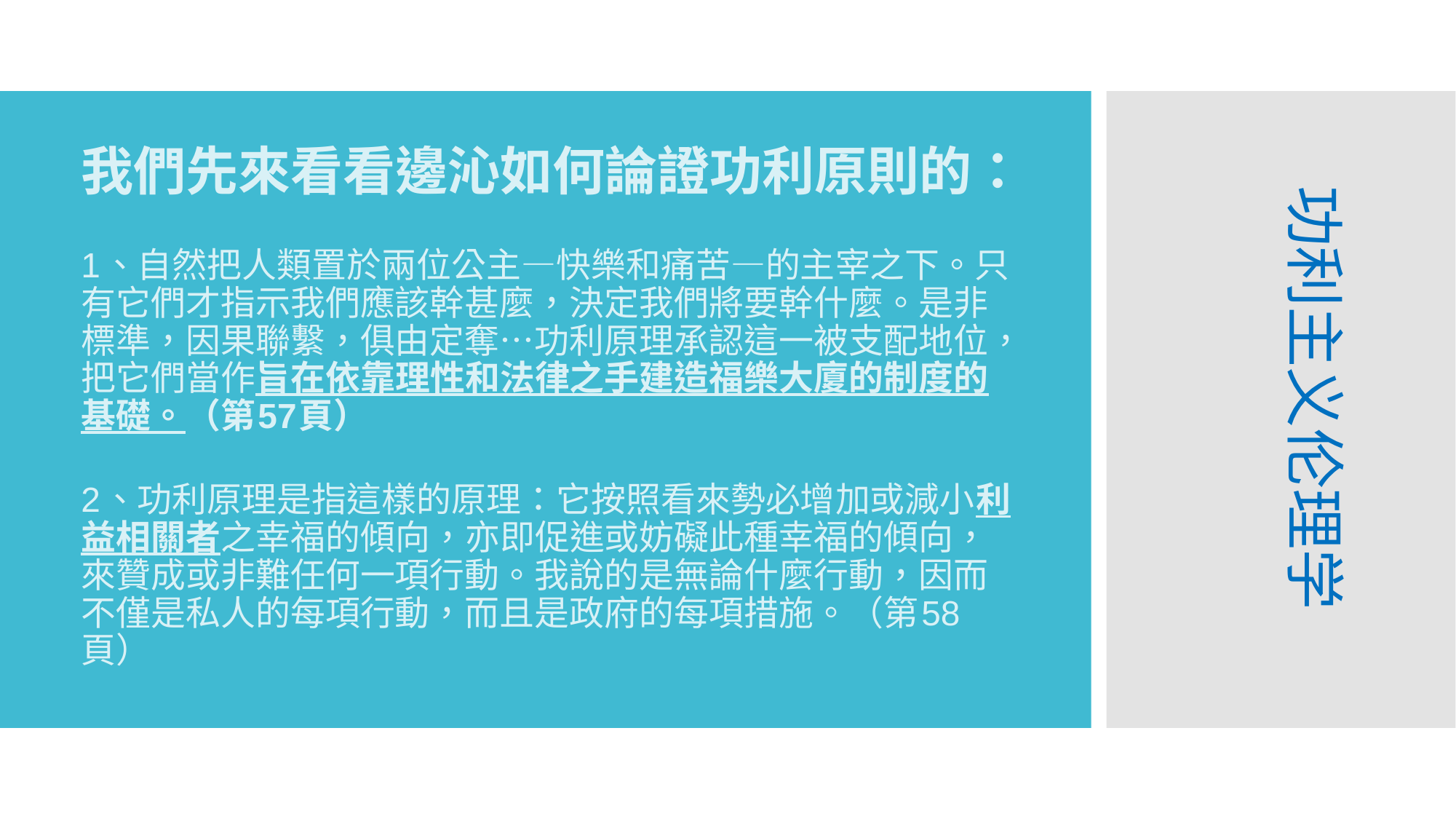

我們先來看看邊沁如何論證功利原則的：

1、自然把人類置於兩位公主—快樂和痛苦—的主宰之下。只有它們才指示我們應該幹甚麼，決定我們將要幹什麼。是非標準，因果聯繫，俱由定奪…功利原理承認這一被支配地位，把它們當作旨在依靠理性和法律之手建造福樂大廈的制度的基礎。（第57頁）

2、功利原理是指這樣的原理：它按照看來勢必增加或減小利益相關者之幸福的傾向，亦即促進或妨礙此種幸福的傾向，來贊成或非難任何一項行動。我說的是無論什麼行動，因而不僅是私人的每項行動，而且是政府的每項措施。（第58頁）

功利主义伦理学